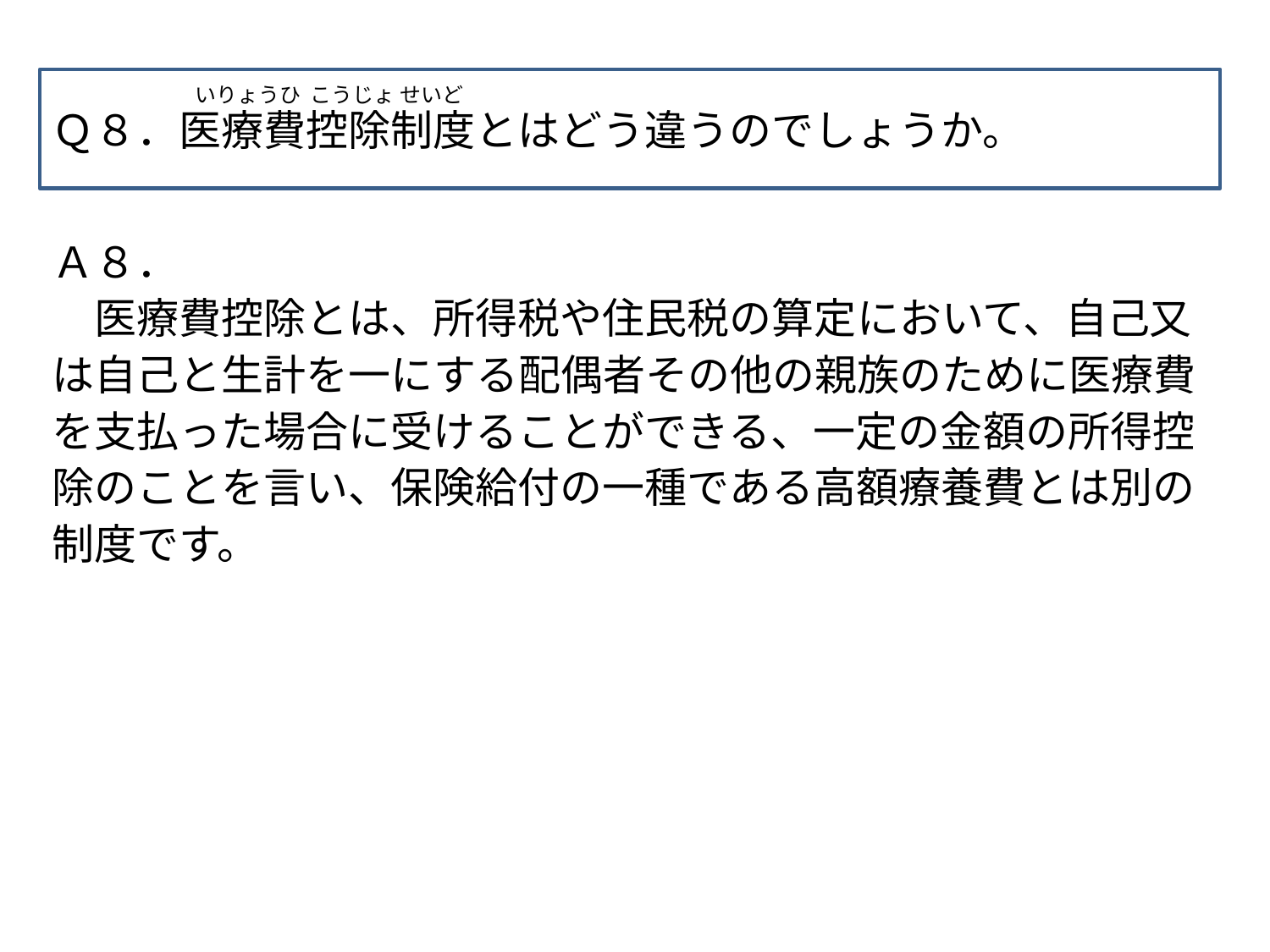

Ｑ８．医療費控除制度とはどう違うのでしょうか。
  いりょうひ  こうじょ せいど
Ａ８．
　医療費控除とは、所得税や住民税の算定において、自己又は自己と生計を一にする配偶者その他の親族のために医療費を支払った場合に受けることができる、一定の金額の所得控除のことを言い、保険給付の一種である高額療養費とは別の制度です。